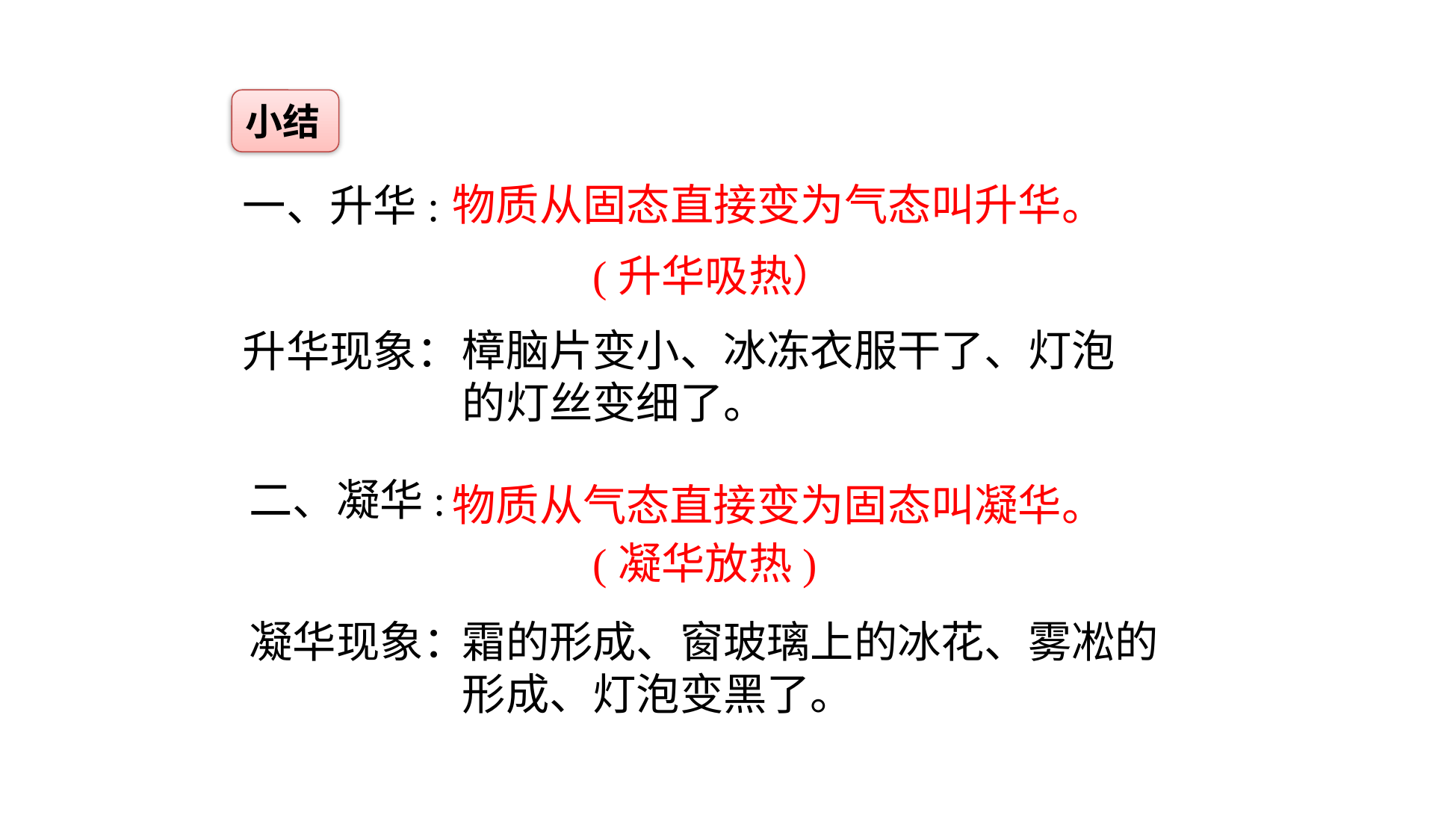

小结
一、升华:
物质从固态直接变为气态叫升华。

(升华吸热）
樟脑片变小、冰冻衣服干了、灯泡的灯丝变细了。
升华现象：

物质从气态直接变为固态叫凝华。
二、凝华:
(凝华放热)

凝华现象：
霜的形成、窗玻璃上的冰花、雾凇的形成、灯泡变黑了。